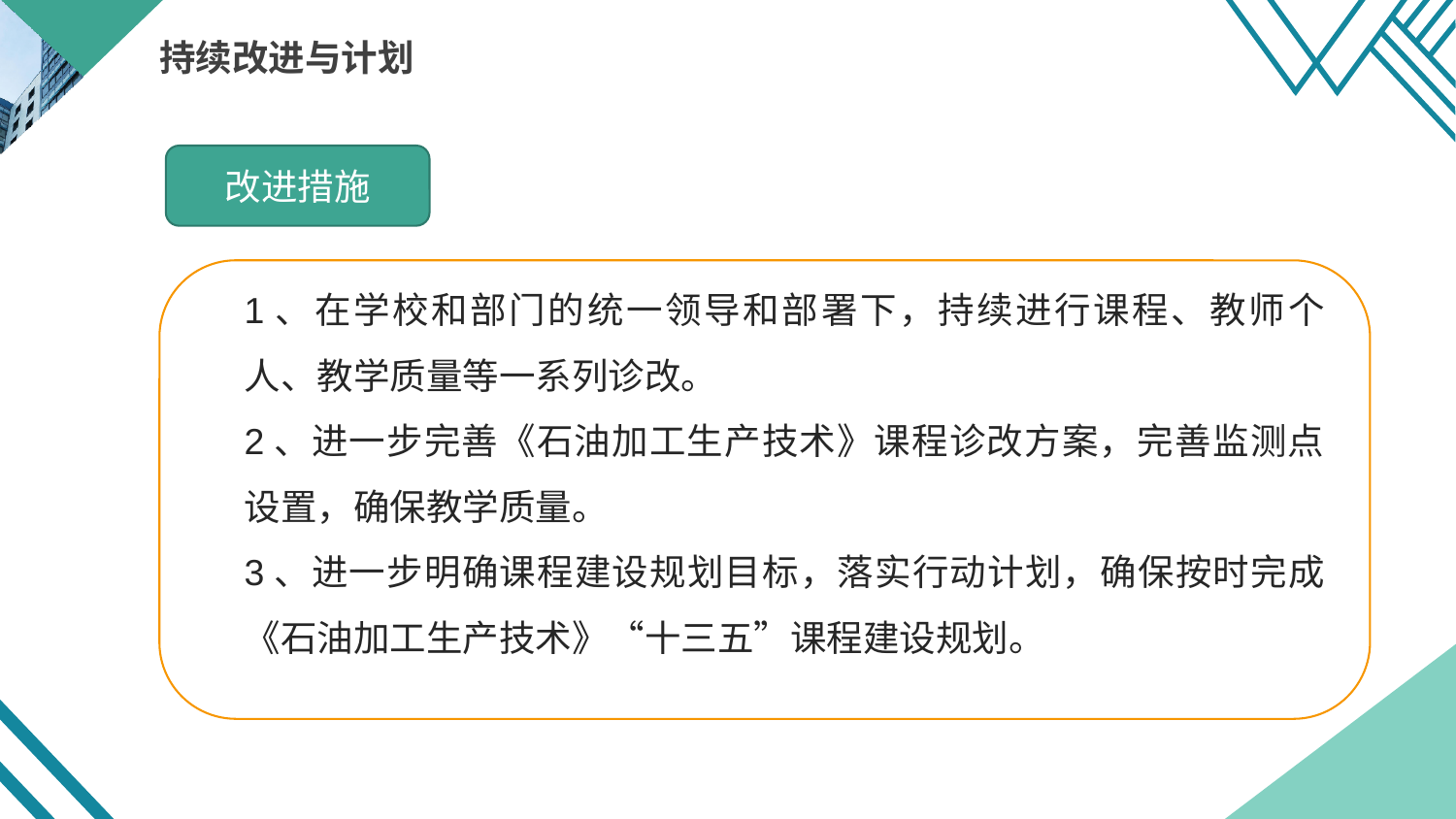

持续改进与计划
改进措施

1、在学校和部门的统一领导和部署下，持续进行课程、教师个人、教学质量等一系列诊改。
2、进一步完善《石油加工生产技术》课程诊改方案，完善监测点设置，确保教学质量。
3、进一步明确课程建设规划目标，落实行动计划，确保按时完成《石油加工生产技术》“十三五”课程建设规划。